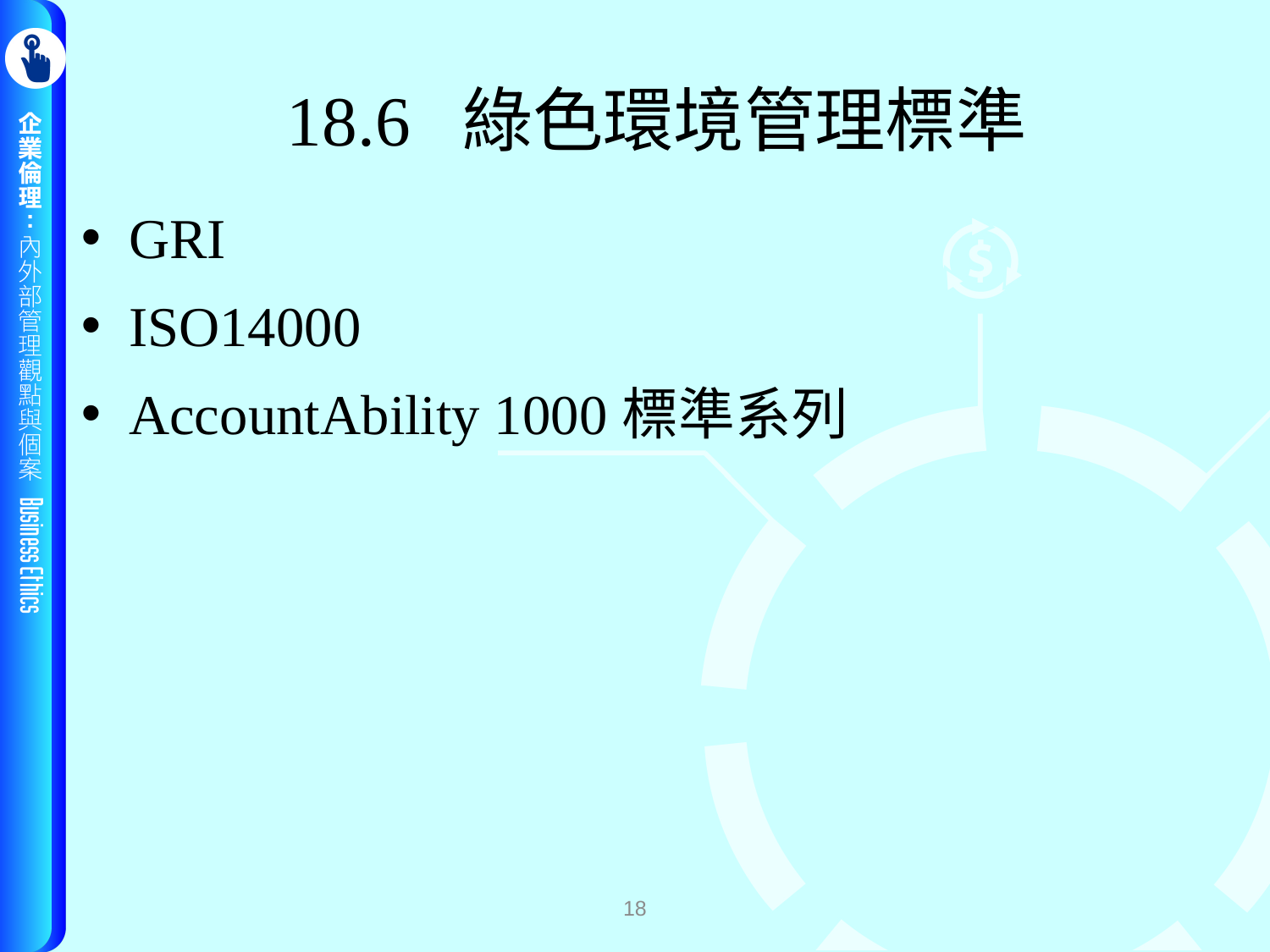

# 18.6  綠色環境管理標準
GRI
ISO14000
AccountAbility 1000標準系列
18